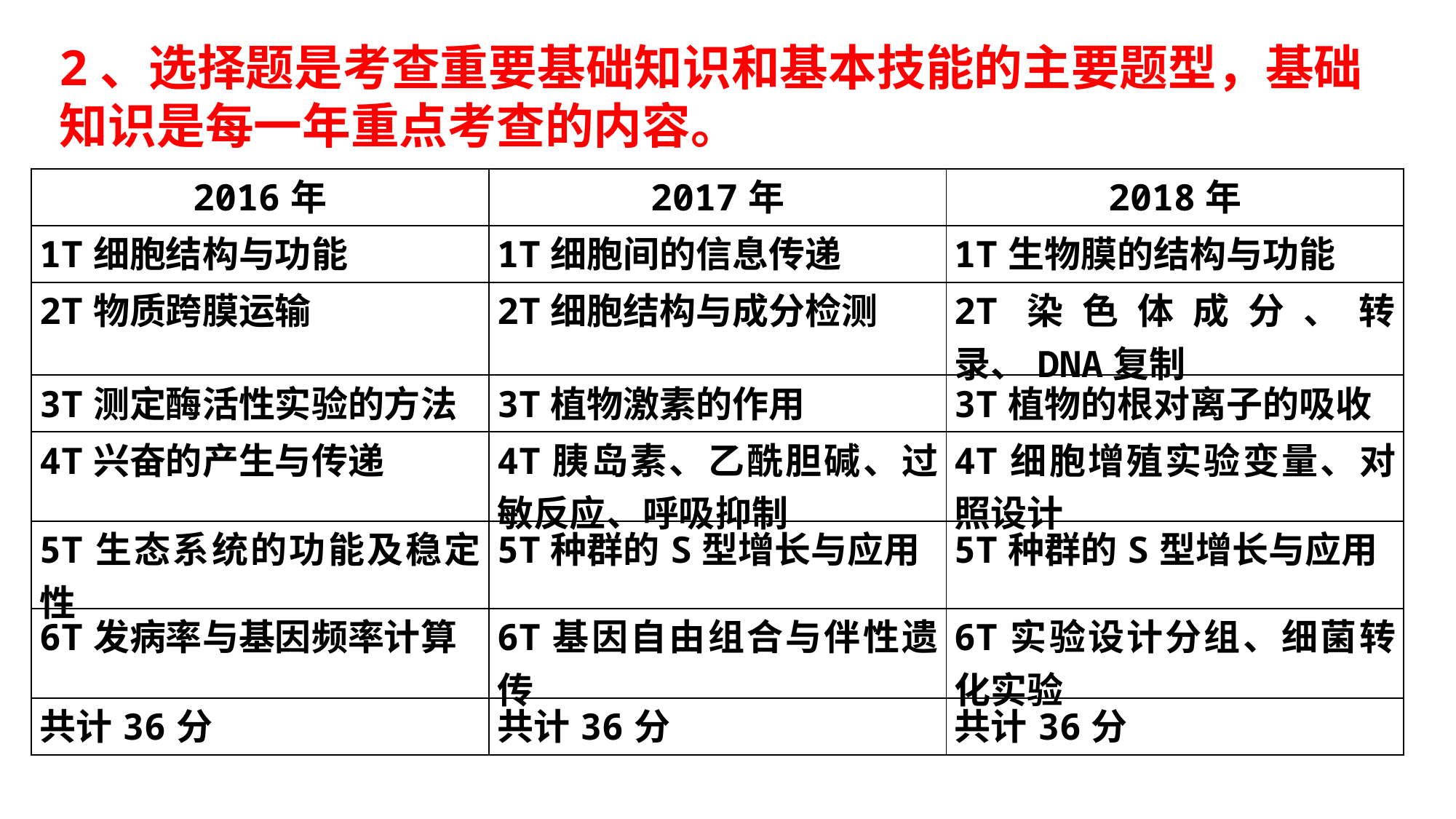

2、选择题是考查重要基础知识和基本技能的主要题型，基础知识是每一年重点考查的内容。
| 2016年 | 2017年 | 2018年 |
| --- | --- | --- |
| 1T细胞结构与功能 | 1T细胞间的信息传递 | 1T生物膜的结构与功能 |
| 2T物质跨膜运输 | 2T细胞结构与成分检测 | 2T染色体成分、转录、DNA复制 |
| 3T测定酶活性实验的方法 | 3T植物激素的作用 | 3T植物的根对离子的吸收 |
| 4T兴奋的产生与传递 | 4T胰岛素、乙酰胆碱、过敏反应、呼吸抑制 | 4T细胞增殖实验变量、对照设计 |
| 5T生态系统的功能及稳定性 | 5T种群的S型增长与应用 | 5T种群的S型增长与应用 |
| 6T发病率与基因频率计算 | 6T基因自由组合与伴性遗传 | 6T实验设计分组、细菌转化实验 |
| 共计36分 | 共计36分 | 共计36分 |